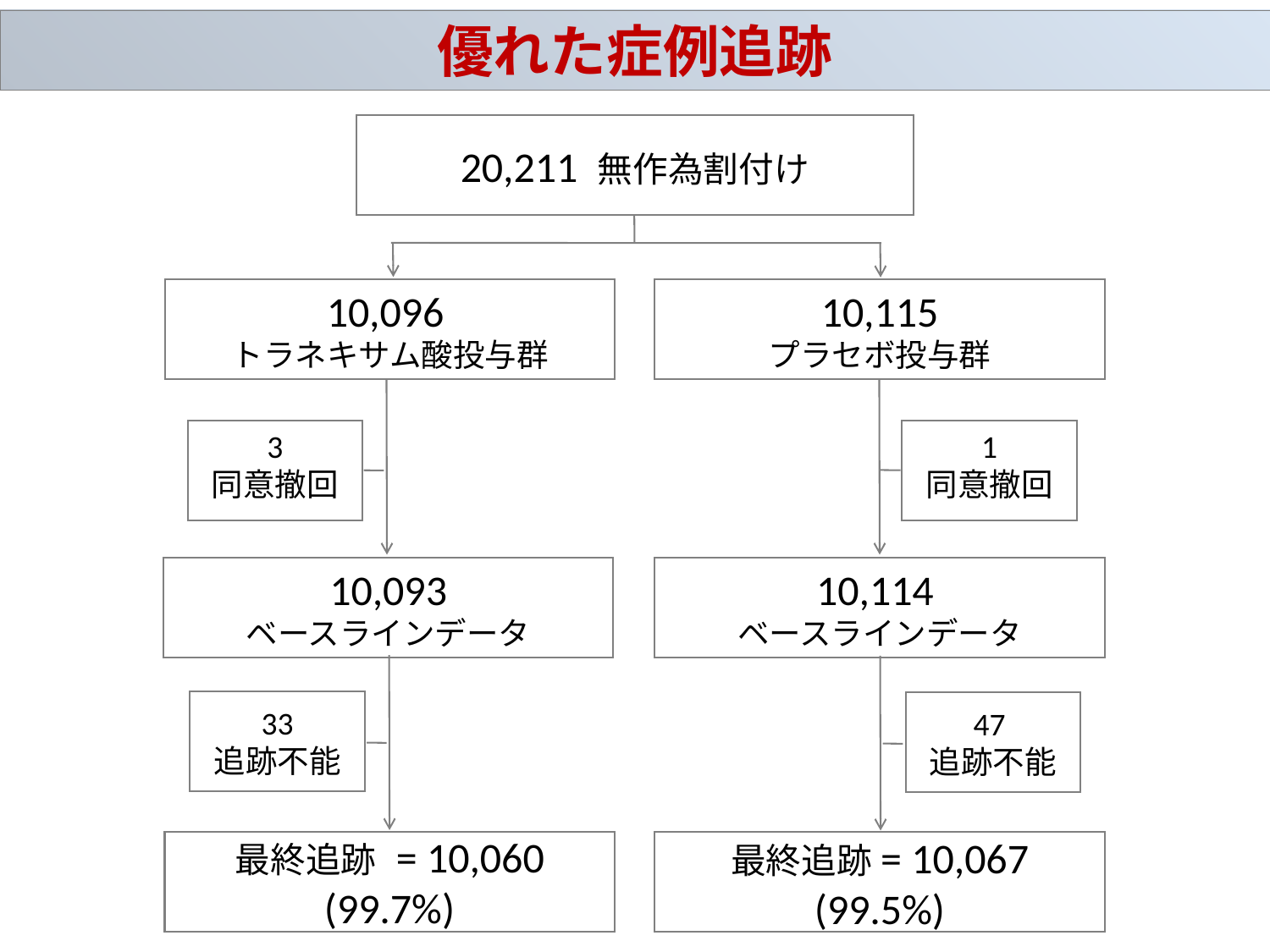

優れた症例追跡
20,211 無作為割付け

10,096
トラネキサム酸投与群
10,115
プラセボ投与群
3
同意撤回
1
同意撤回

10,093
ベースラインデータ
10,114
ベースラインデータ
33
追跡不能
47
追跡不能

最終追跡 = 10,060 (99.7%)
最終追跡= 10,067 (99.5%)